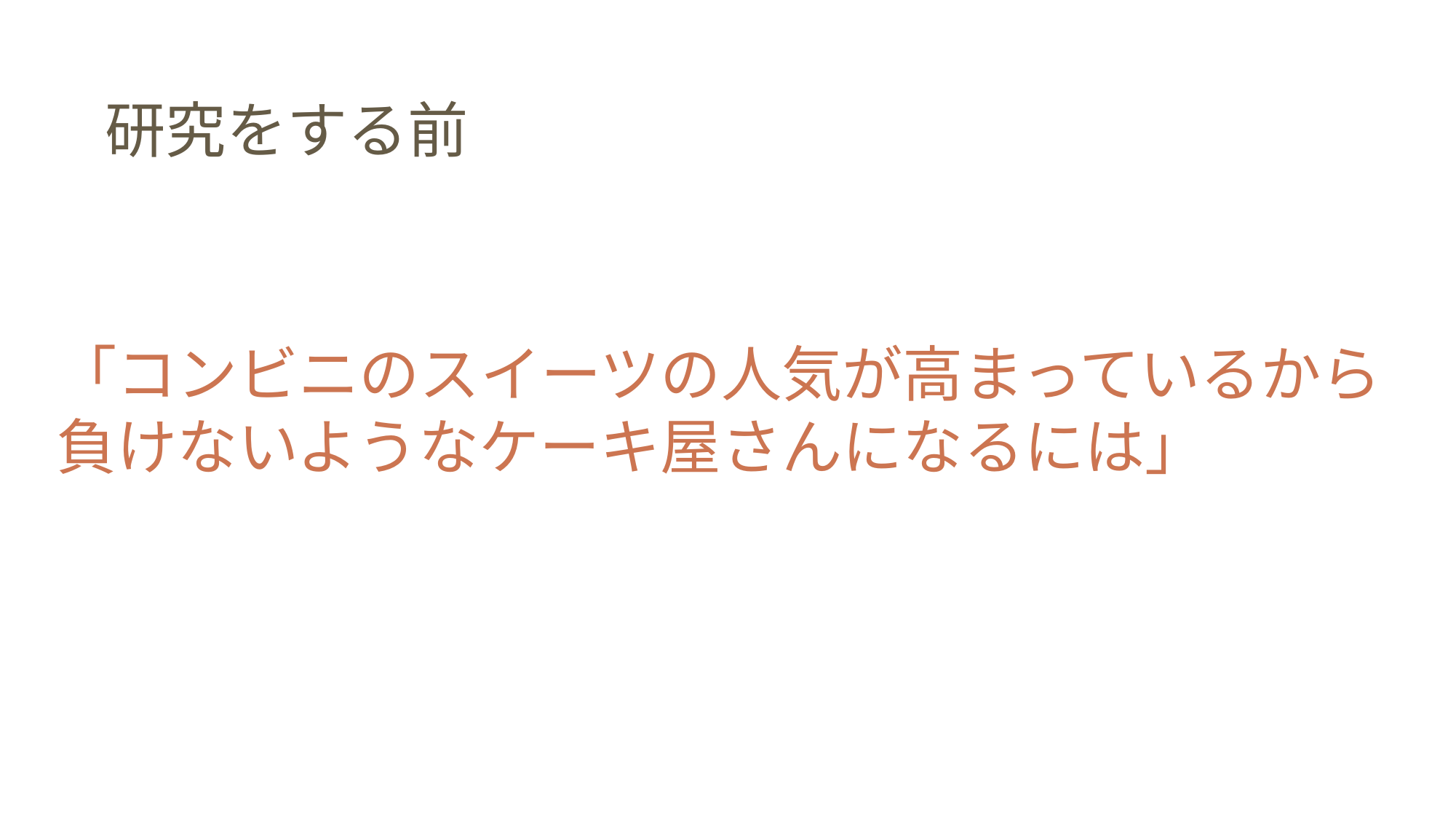

研究をする前
「コンビニのスイーツの人気が高まっているから負けないようなケーキ屋さんになるには」